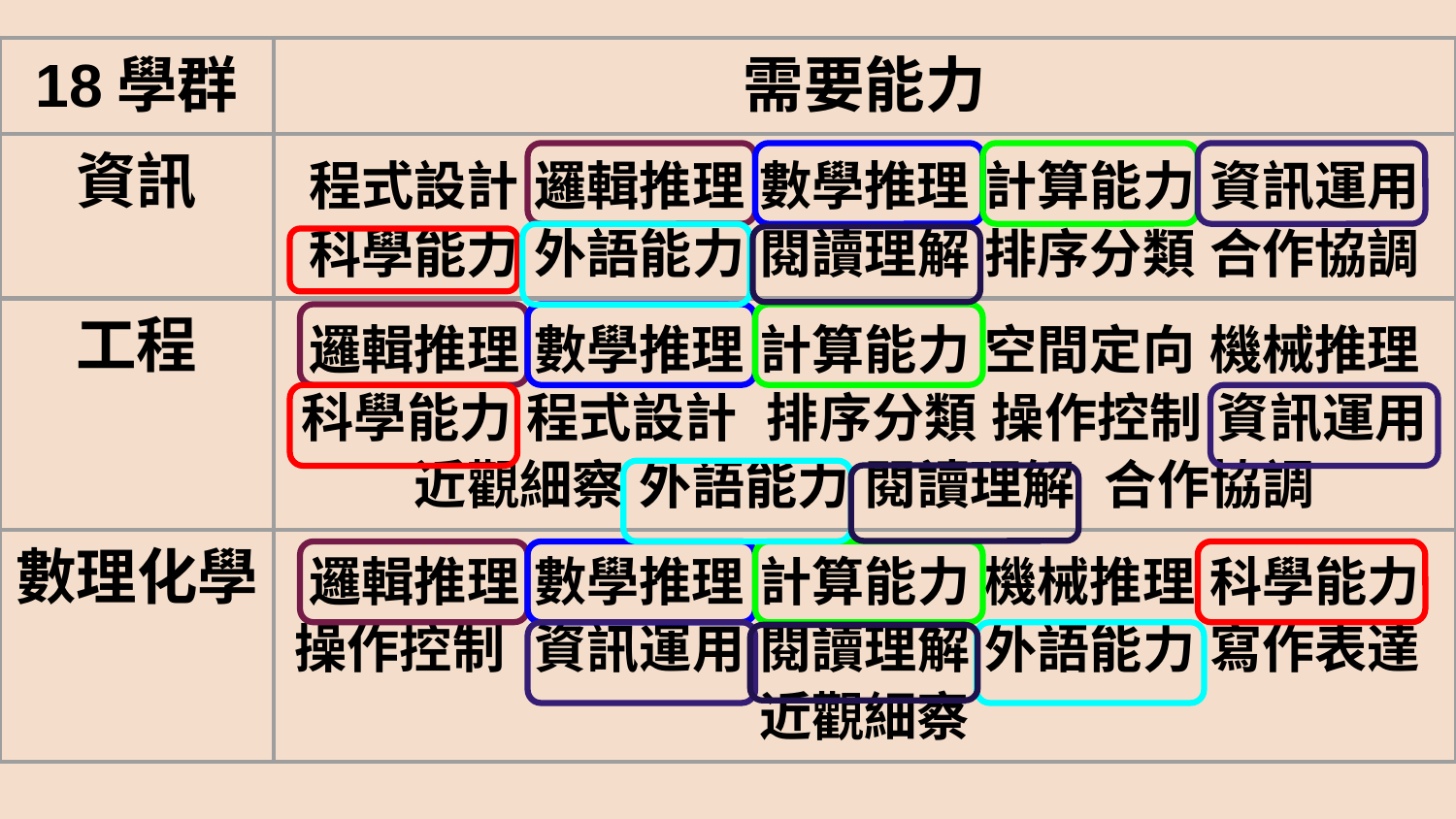

| 18學群 | 需要能力 |
| --- | --- |
| 資訊 | 程式設計 邏輯推理 數學推理 計算能力 資訊運用 科學能力 外語能力 閱讀理解 排序分類 合作協調 |
| 工程 | 邏輯推理 數學推理 計算能力 空間定向 機械推理 科學能力 程式設計 排序分類 操作控制 資訊運用 近觀細察 外語能力 閱讀理解 合作協調 |
| 數理化學 | 邏輯推理 數學推理 計算能力 機械推理 科學能力 操作控制 資訊運用 閱讀理解 外語能力 寫作表達 近觀細察 |